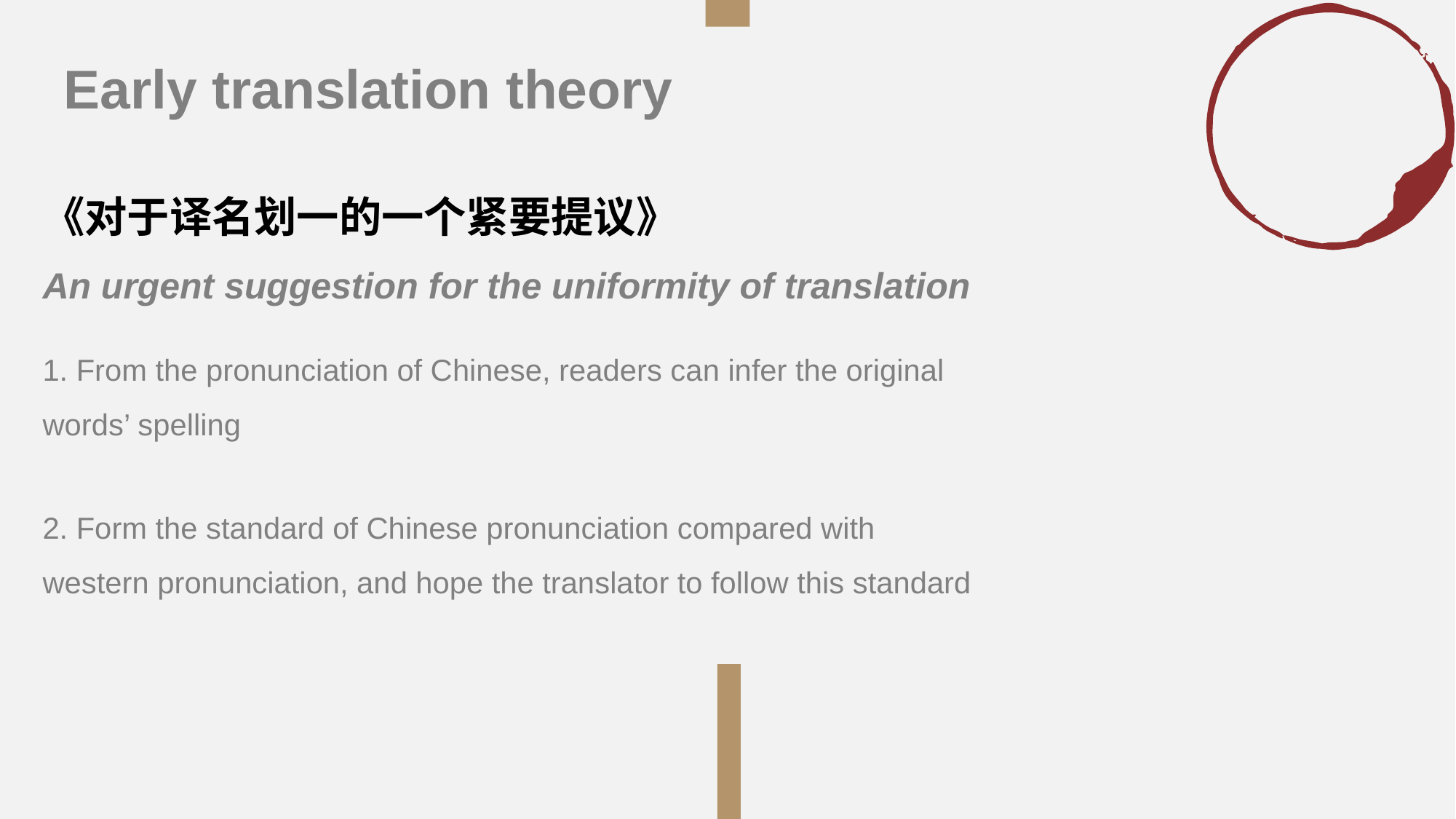

Early translation theory
《对于译名划一的一个紧要提议》
An urgent suggestion for the uniformity of translation
1. From the pronunciation of Chinese, readers can infer the original words’ spelling
2. Form the standard of Chinese pronunciation compared with western pronunciation, and hope the translator to follow this standard